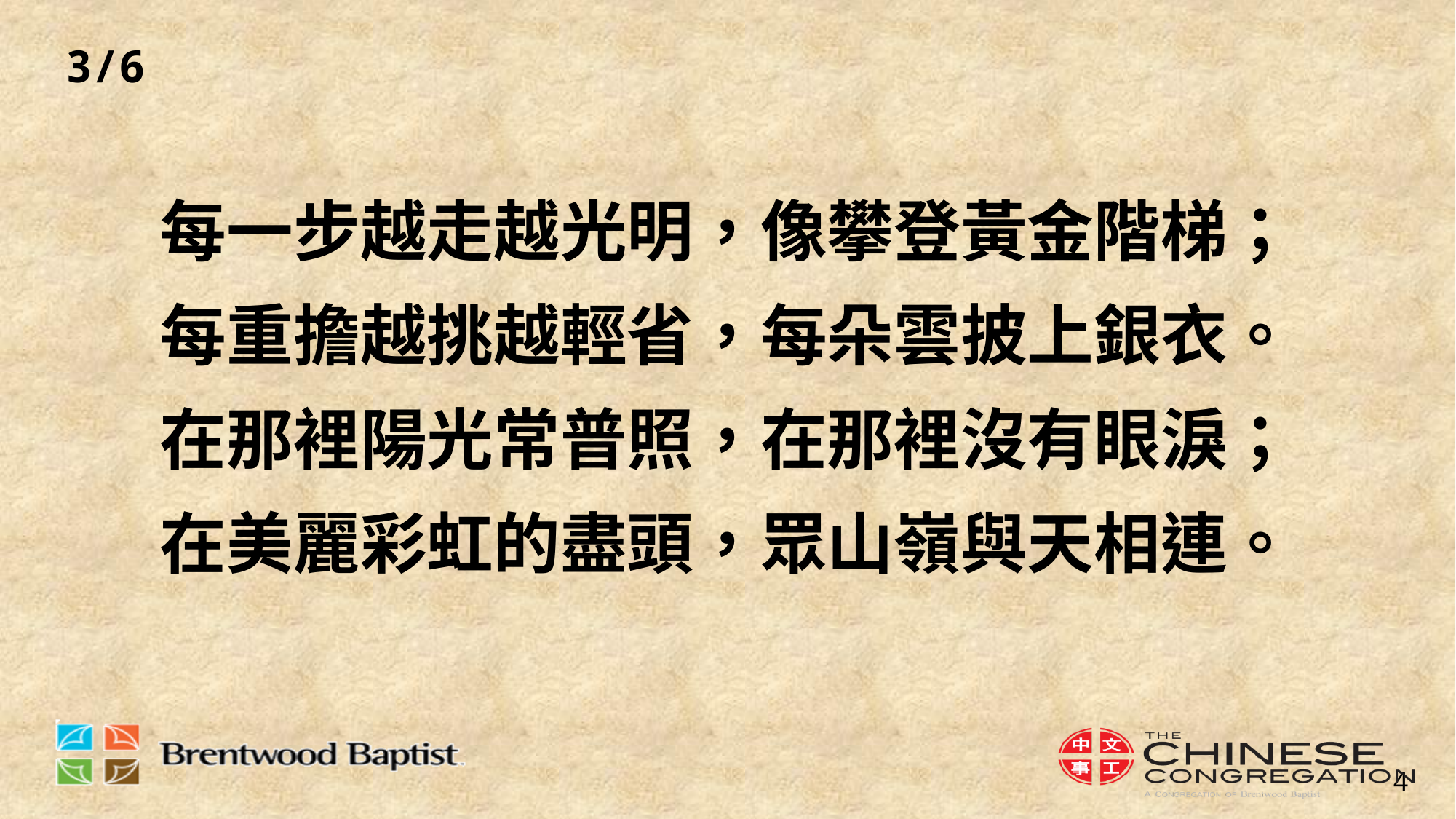

3/6
# 每一步越走越光明，像攀登黃金階梯； 每重擔越挑越輕省，每朵雲披上銀衣。 在那裡陽光常普照，在那裡沒有眼淚； 在美麗彩虹的盡頭，眾山嶺與天相連。